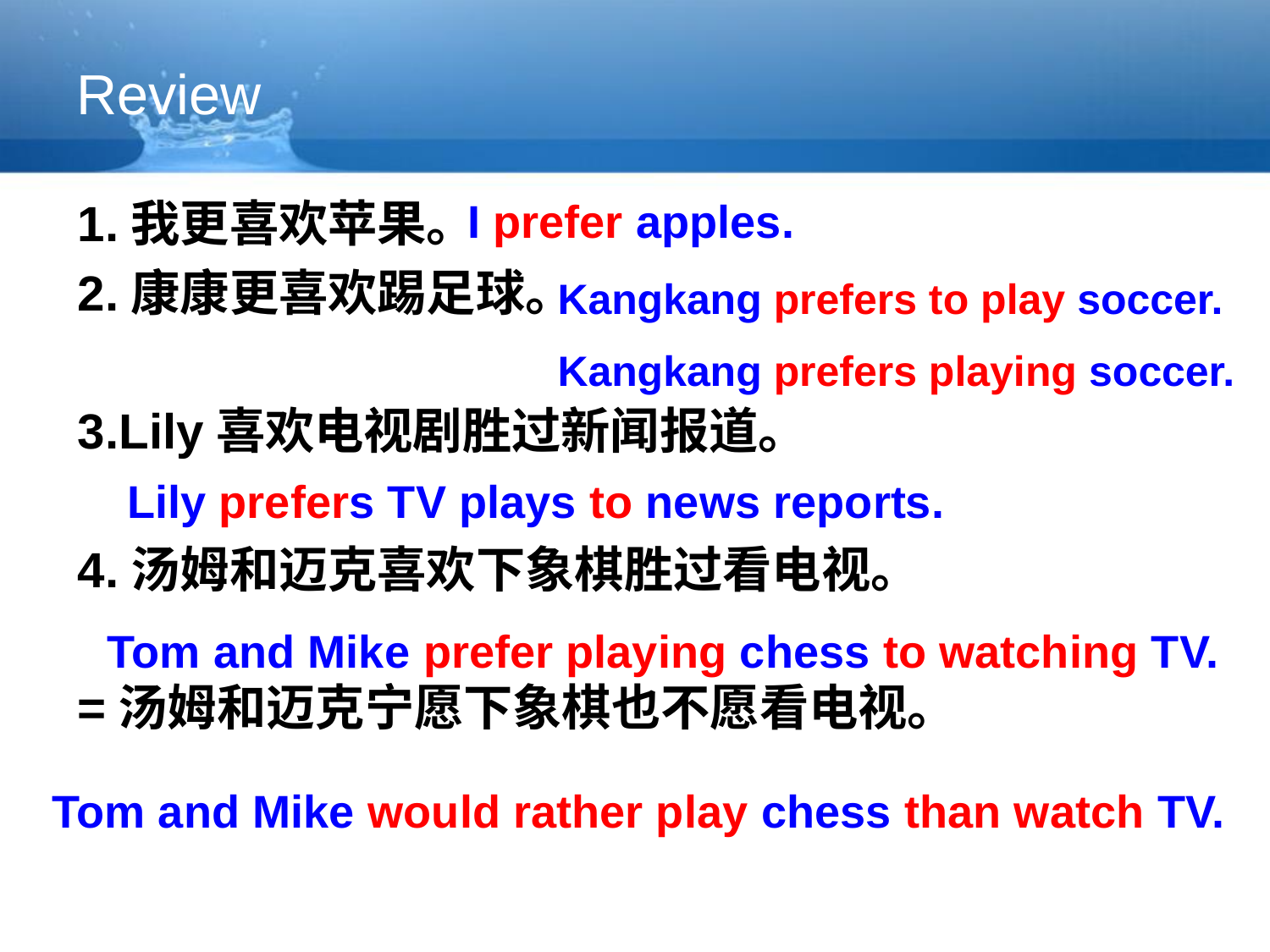

# Review
1.我更喜欢苹果。
2.康康更喜欢踢足球。

3.Lily喜欢电视剧胜过新闻报道。

4.汤姆和迈克喜欢下象棋胜过看电视。

=汤姆和迈克宁愿下象棋也不愿看电视。

I prefer apples.
Kangkang prefers to play soccer.
Kangkang prefers playing soccer.

Lily prefers TV plays to news reports.
Tom and Mike prefer playing chess to watching TV.
Tom and Mike would rather play chess than watch TV.